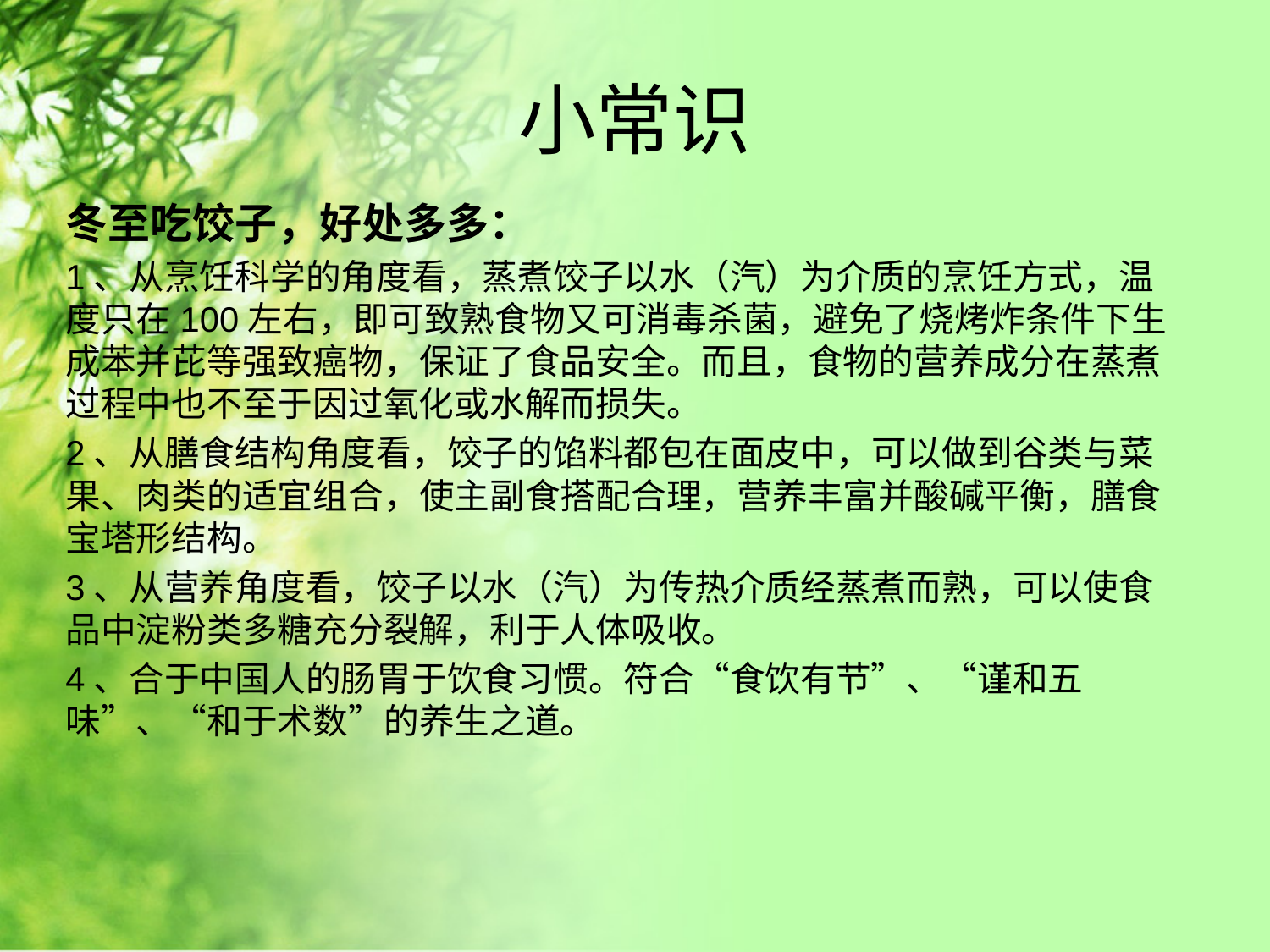

# 小常识
冬至吃饺子，好处多多：
1、从烹饪科学的角度看，蒸煮饺子以水（汽）为介质的烹饪方式，温度只在100左右，即可致熟食物又可消毒杀菌，避免了烧烤炸条件下生成苯并芘等强致癌物，保证了食品安全。而且，食物的营养成分在蒸煮过程中也不至于因过氧化或水解而损失。
2、从膳食结构角度看，饺子的馅料都包在面皮中，可以做到谷类与菜果、肉类的适宜组合，使主副食搭配合理，营养丰富并酸碱平衡，膳食宝塔形结构。
3、从营养角度看，饺子以水（汽）为传热介质经蒸煮而熟，可以使食品中淀粉类多糖充分裂解，利于人体吸收。
4、合于中国人的肠胃于饮食习惯。符合“食饮有节”、“谨和五味”、“和于术数”的养生之道。